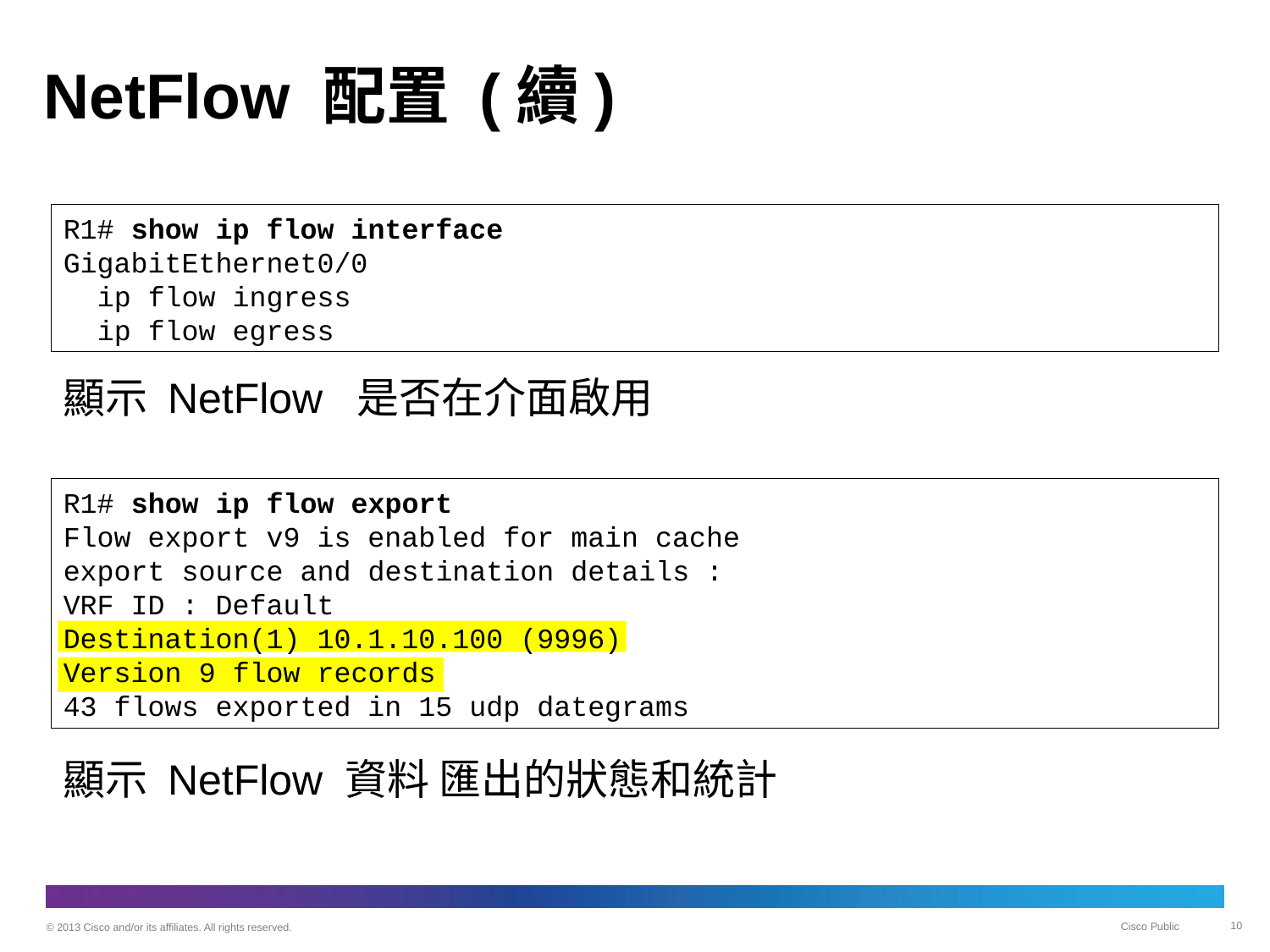

# NetFlow 配置 (續)

R1# show ip flow interface
GigabitEthernet0/0
  ip flow ingress
  ip flow egress
顯示 NetFlow  是否在介面啟用
R1# show ip flow export
Flow export v9 is enabled for main cache
export source and destination details :
VRF ID : Default
Destination(1) 10.1.10.100 (9996)
Version 9 flow records
43 flows exported in 15 udp dategrams

顯示 NetFlow 資料 匯出的狀態和統計